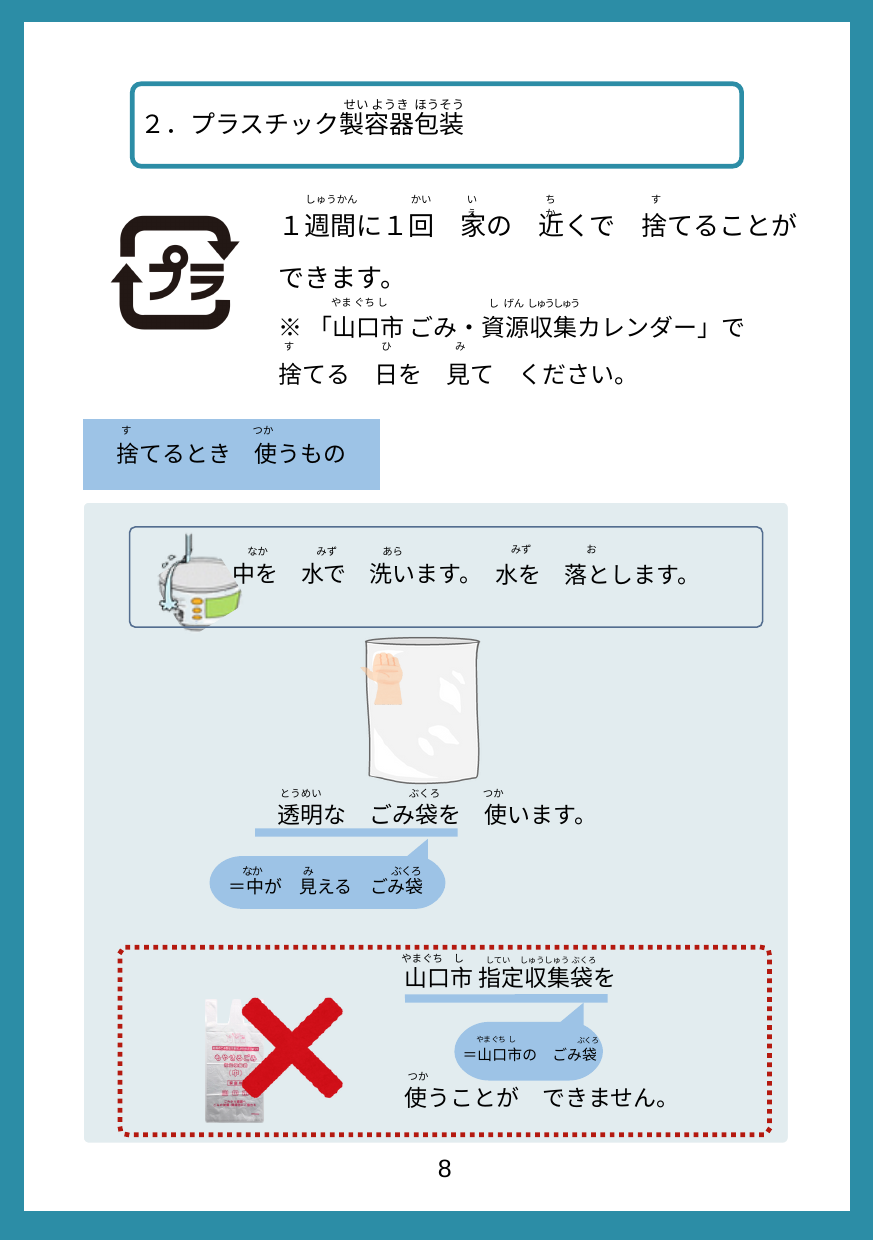

２．プラスチック製容器包装
せい ようき  ほうそう

１週間に１回　家の　近くで　捨てることが　できます。
※「山口市 ごみ・資源収集カレンダー」で
捨てる　日を　見て　ください。
しゅうかん
かい
いえ
ちか
す

やま ぐち し

し  げん
しゅうしゅう
す
ひ
み

捨てるとき　使うもの
す
つか

中を　水で　洗います。
みず
 お
水を　落とします。
なか
みず
あら

透明な　ごみ袋を　使います。

とうめい
ぶくろ
つか

なか              　　み　　　　　　　      ぶくろ
＝中が　見える　ごみ袋

やまぐち　し
してい
しゅうしゅう
ぶくろ
山口市 指定収集袋を

あ
使うことが　できません。

やま ぐち   し
ぶくろ
＝山口市の　ごみ袋
つか
8